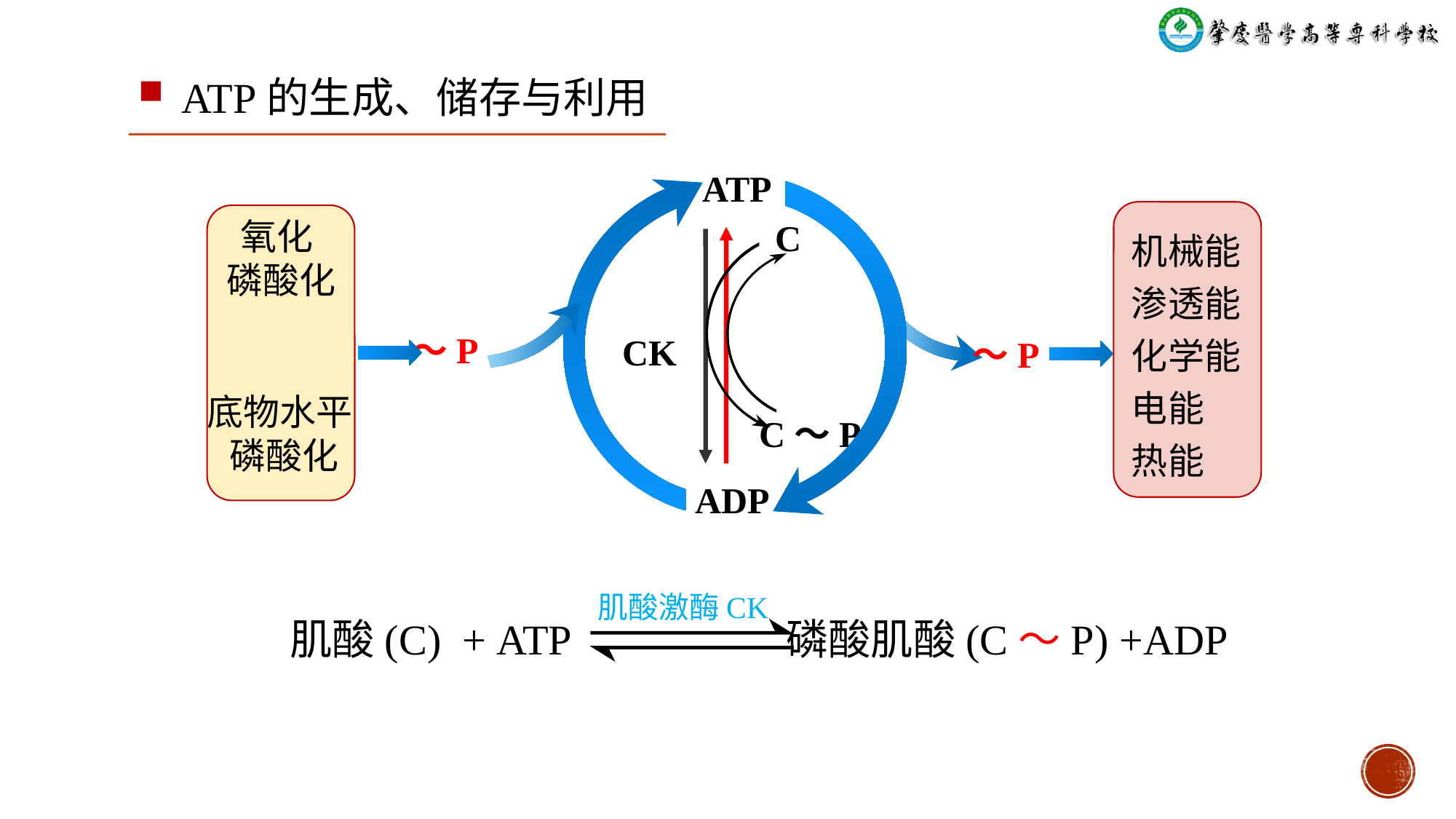

ATP的生成、储存与利用
ATP

机械能
渗透能
化学能
电能
热能

氧化
磷酸化
底物水平
磷酸化
C

～P
CK
～P

C～P
ADP

肌酸激酶CK
肌酸(C)  + ATP
磷酸肌酸(C～P) +ADP